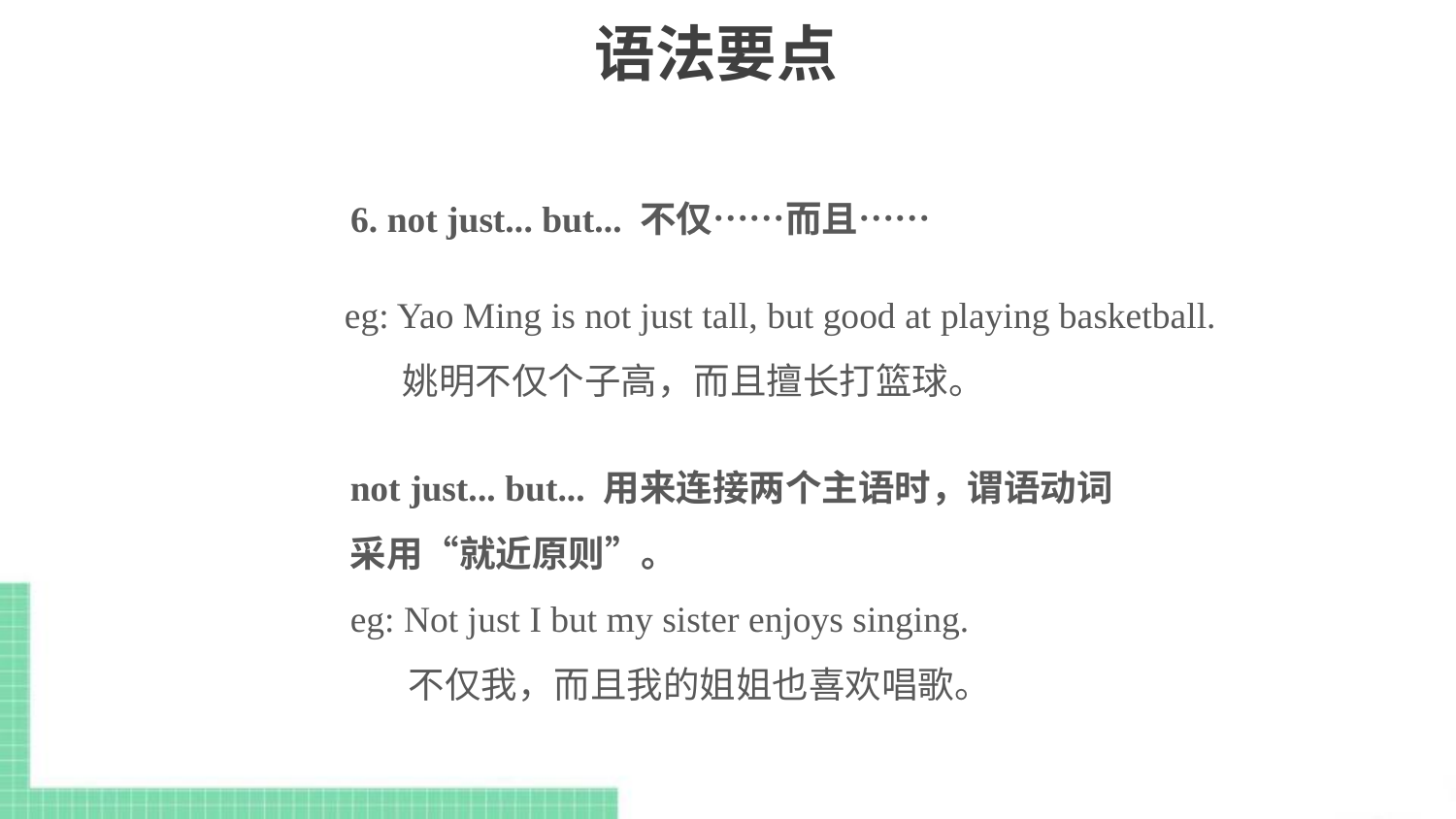

# 语法要点
6. not just... but... 不仅……而且……
eg: Yao Ming is not just tall, but good at playing basketball.
      姚明不仅个子高，而且擅长打篮球。
not just... but... 用来连接两个主语时，谓语动词采用“就近原则”。
eg: Not just I but my sister enjoys singing.
      不仅我，而且我的姐姐也喜欢唱歌。